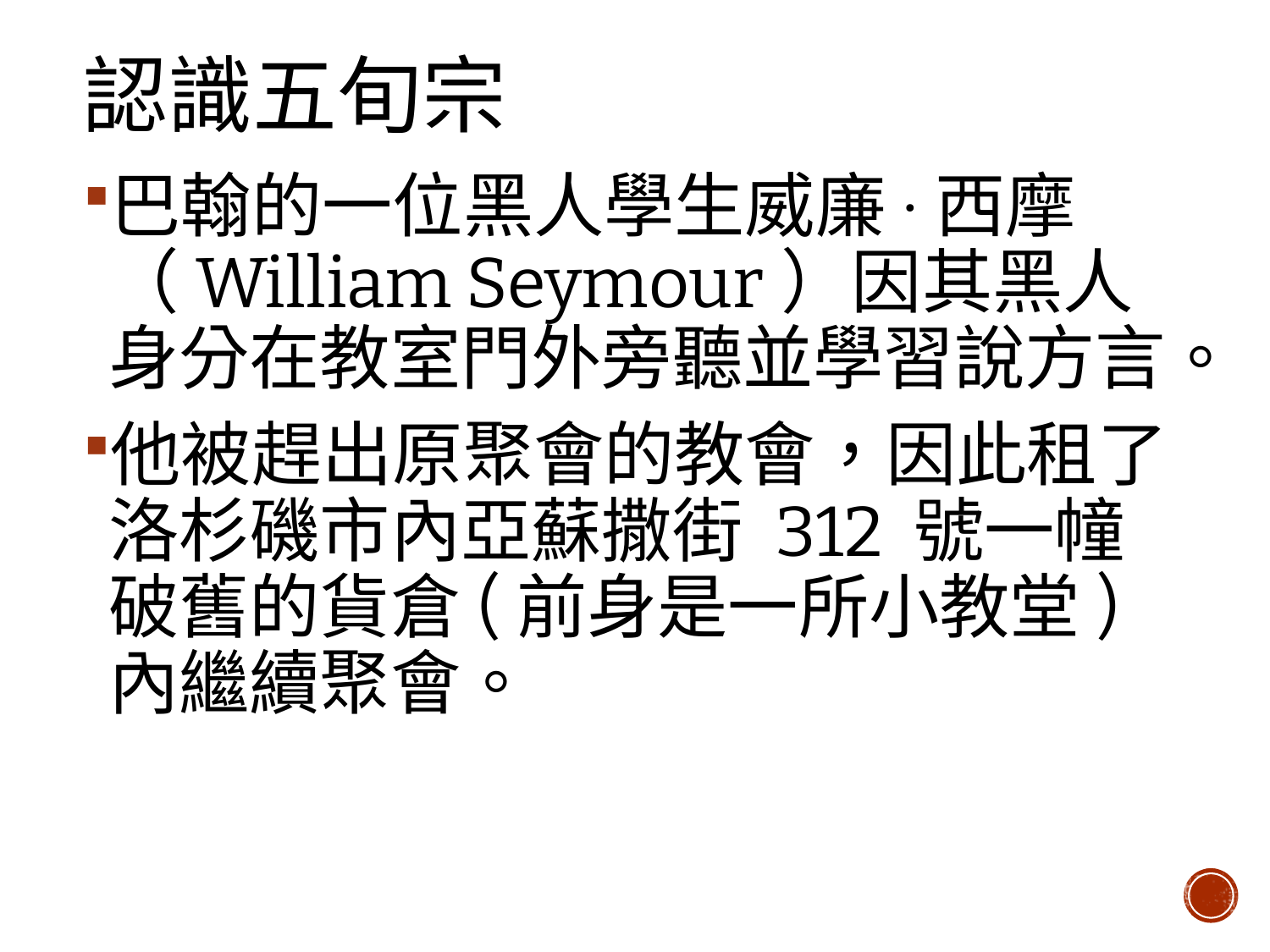

# 認識五旬宗
巴翰的一位黑人學生威廉·西摩（William Seymour）因其黑人身分在教室門外旁聽並學習說方言。
他被趕出原聚會的教會，因此租了洛杉磯市內亞蘇撒街 312 號一幢破舊的貨倉(前身是一所小教堂)內繼續聚會。